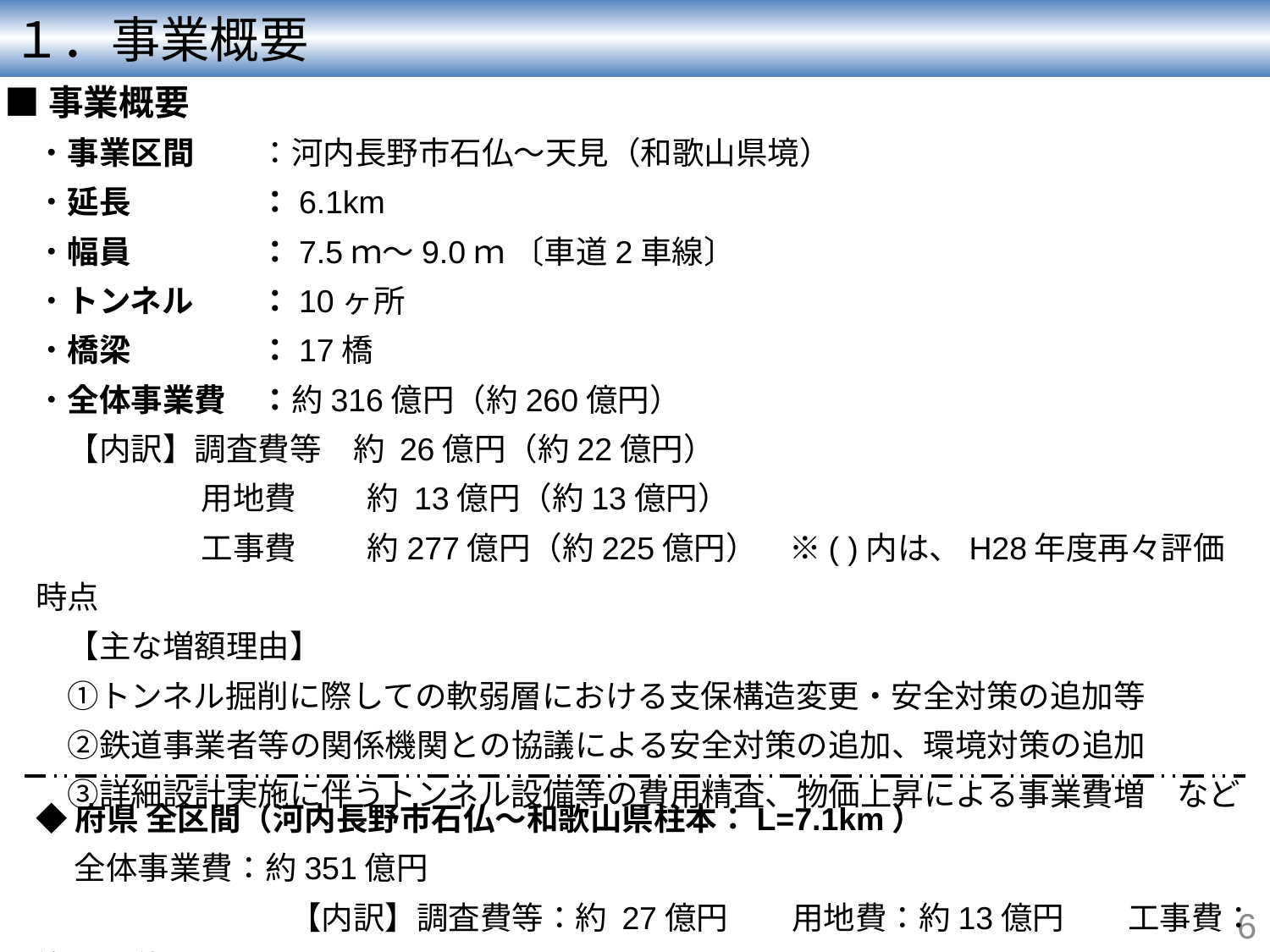

１．事業概要
■事業概要
・事業区間	：河内長野市石仏～天見（和歌山県境）
・延長	：6.1km
・幅員	：7.5ｍ～9.0ｍ 〔車道2車線〕
・トンネル	：10ヶ所
・橋梁	：17橋
・全体事業費	：約316億円（約260億円）
　【内訳】調査費等　約 26億円（約22億円）
　　　　　 用地費　　 約 13億円（約13億円）
　　　　　 工事費　　 約277億円（約225億円）　※( )内は、H28年度再々評価時点
　【主な増額理由】
　①トンネル掘削に際しての軟弱層における支保構造変更・安全対策の追加等
　②鉄道事業者等の関係機関との協議による安全対策の追加、環境対策の追加
　③詳細設計実施に伴うトンネル設備等の費用精査、物価上昇による事業費増　など
◆府県 全区間（河内長野市石仏～和歌山県柱本：L=7.1km）
　 全体事業費：約351億円
　　　　　　　　【内訳】調査費等：約 27億円　　用地費：約13億円　　工事費：約311億円
6